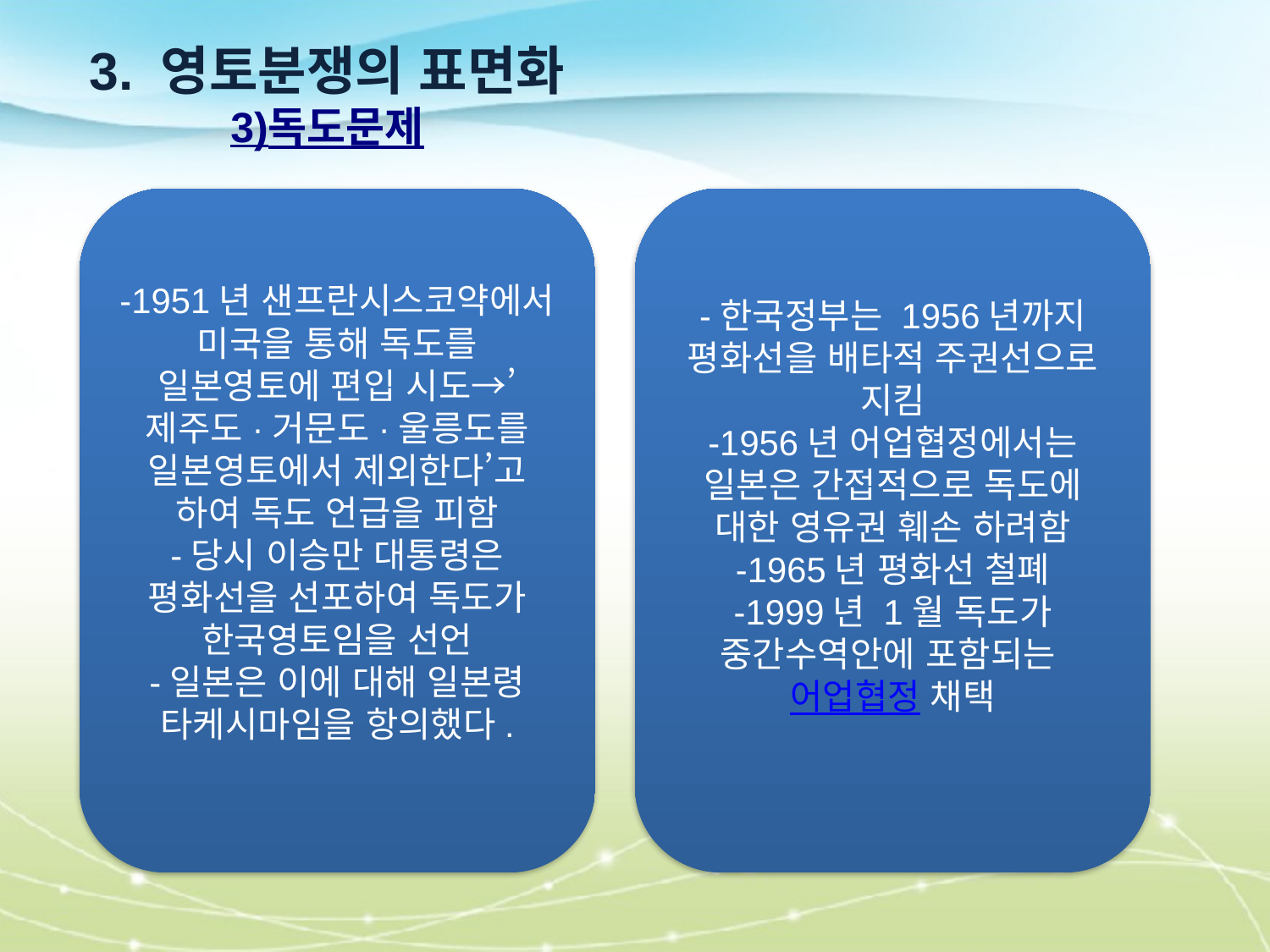

3. 영토분쟁의 표면화
3)독도문제
-1951년 샌프란시스코약에서 미국을 통해 독도를 일본영토에 편입 시도→’제주도·거문도·울릉도를 일본영토에서 제외한다’고 하여 독도 언급을 피함
-당시 이승만 대통령은 평화선을 선포하여 독도가 한국영토임을 선언
-일본은 이에 대해 일본령 타케시마임을 항의했다.

-한국정부는 1956년까지 평화선을 배타적 주권선으로 지킴
-1956년 어업협정에서는 일본은 간접적으로 독도에 대한 영유권 훼손 하려함
-1965년 평화선 철폐
-1999년 1월 독도가 중간수역안에 포함되는 어업협정 채택